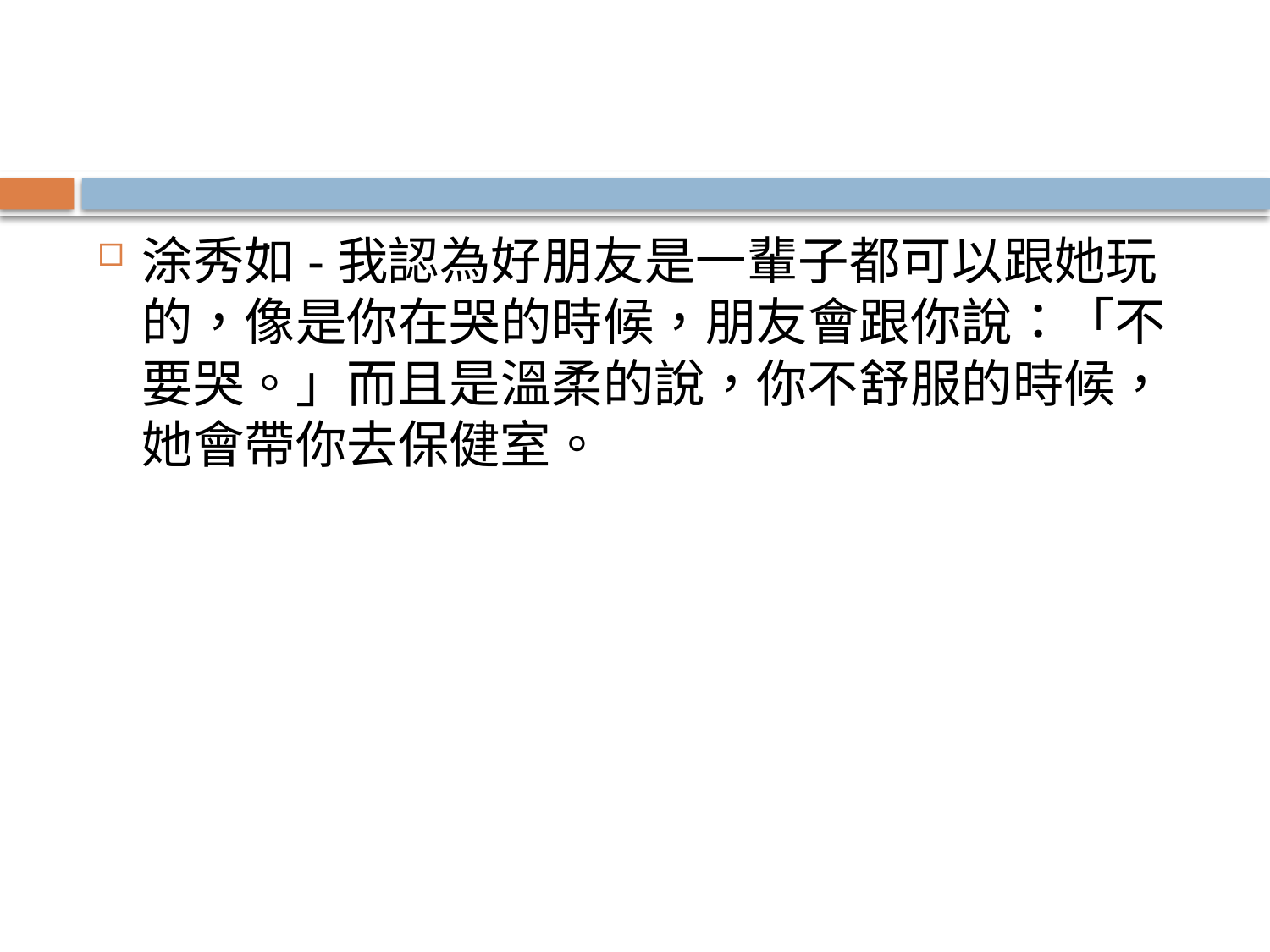

#
涂秀如-我認為好朋友是一輩子都可以跟她玩的，像是你在哭的時候，朋友會跟你說：「不要哭。」而且是溫柔的說，你不舒服的時候，她會帶你去保健室。